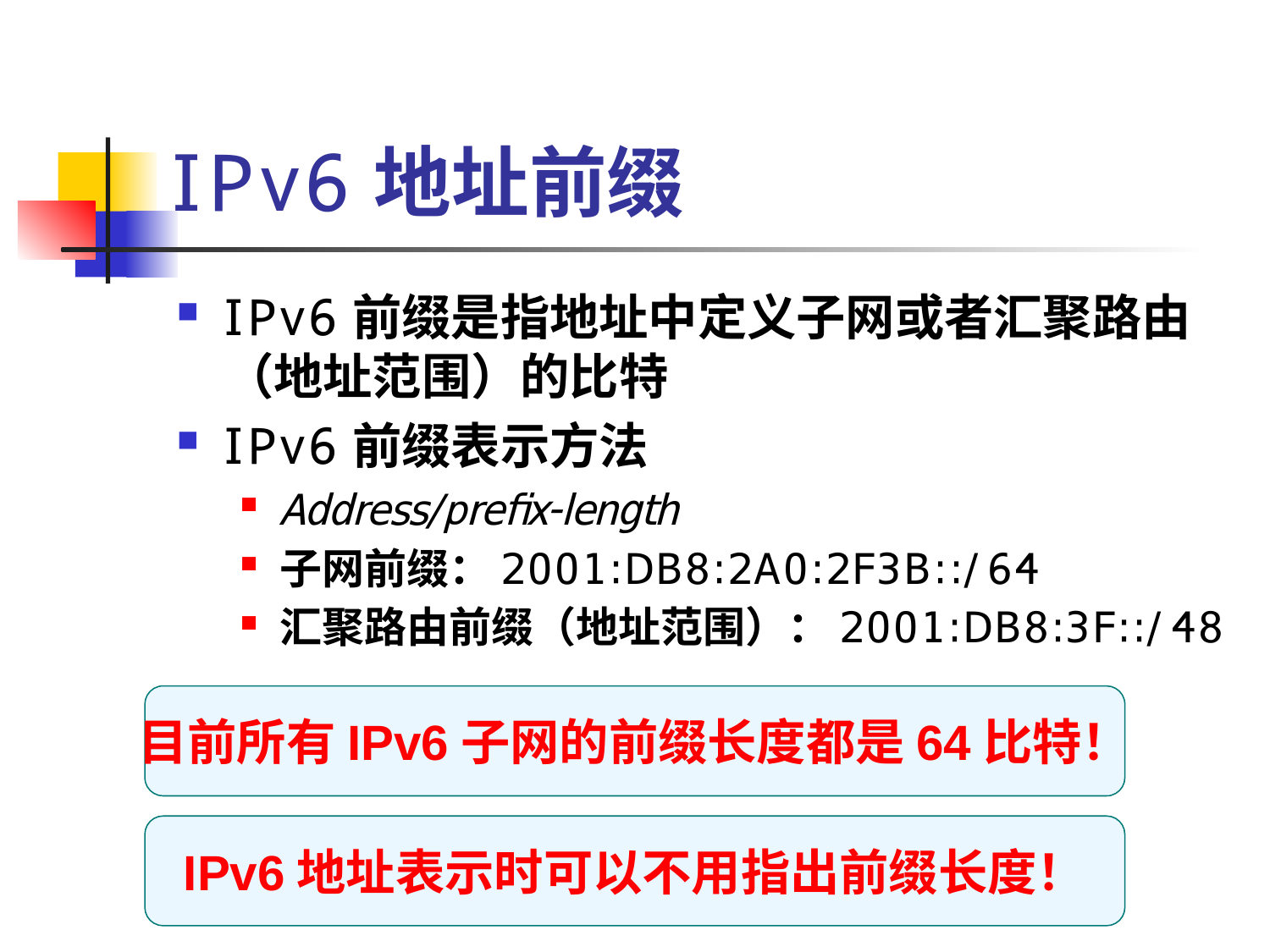

# IPv6地址前缀
IPv6前缀是指地址中定义子网或者汇聚路由（地址范围）的比特
IPv6前缀表示方法
Address/prefix-length
子网前缀：2001:DB8:2A0:2F3B::/64
汇聚路由前缀（地址范围）：2001:DB8:3F::/48
目前所有IPv6子网的前缀长度都是64比特！
IPv6地址表示时可以不用指出前缀长度！